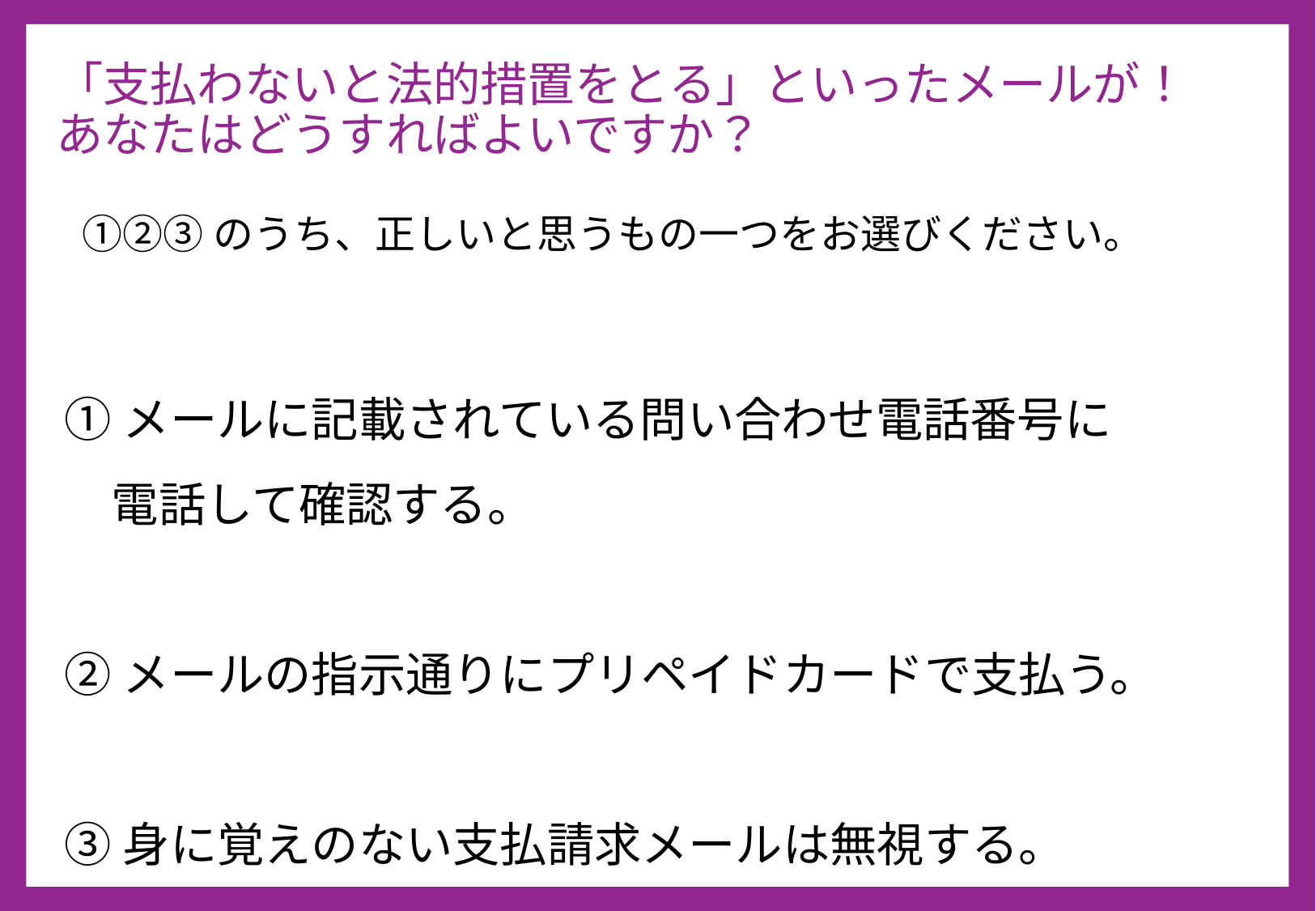

# 「支払わないと法的措置をとる」といったメールが！ あなたはどうすればよいですか？
①②③のうち、正しいと思うもの一つをお選びください。
①メールに記載されている問い合わせ電話番号に
　電話して確認する。

②メールの指示通りにプリペイドカードで支払う。

③身に覚えのない支払請求メールは無視する。